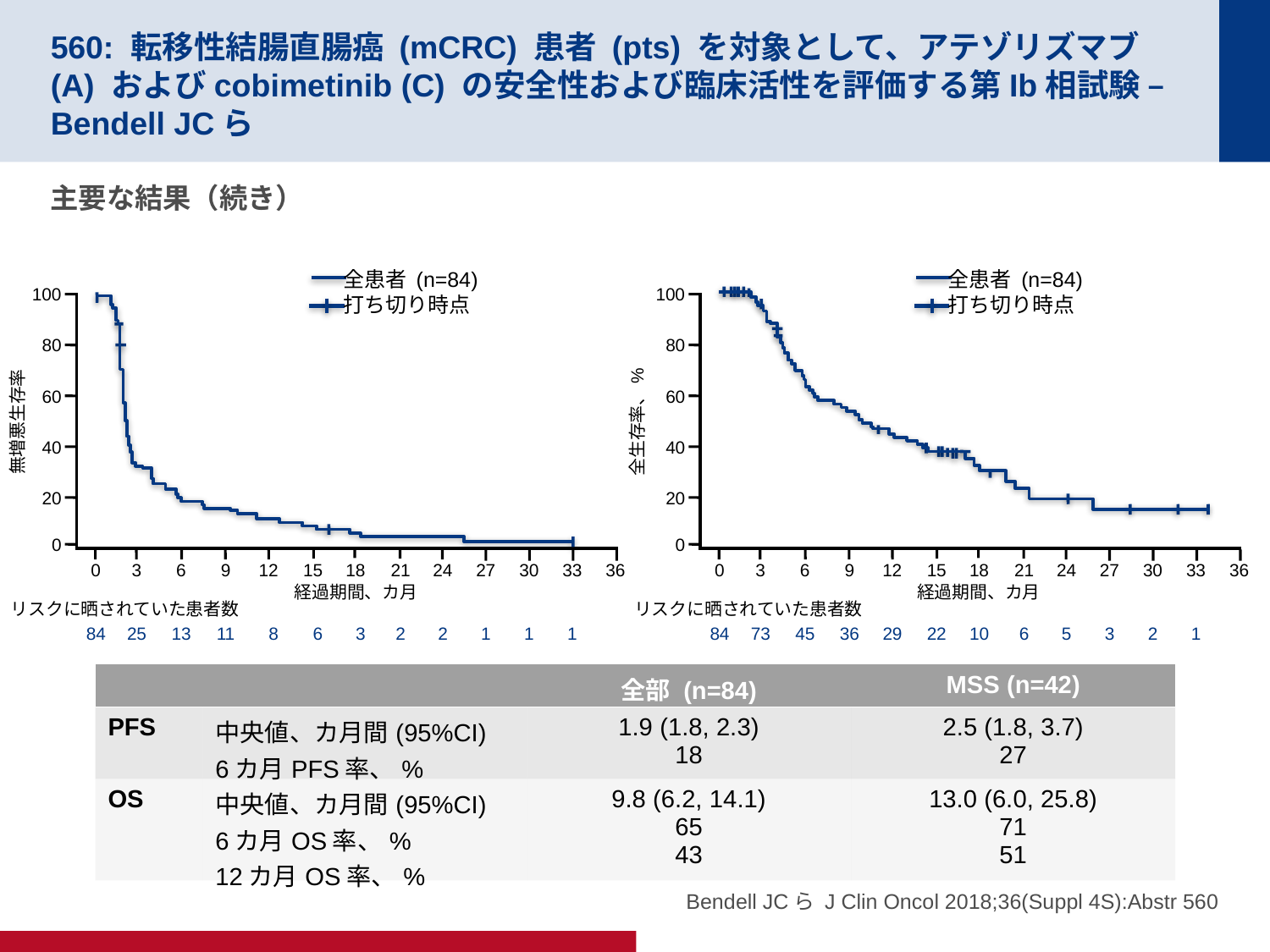

# 560: 転移性結腸直腸癌 (mCRC) 患者 (pts) を対象として、アテゾリズマブ (A) およびcobimetinib (C) の安全性および臨床活性を評価する第Ib相試験 – Bendell JCら
主要な結果（続き）
全患者 (n=84)
打ち切り時点
全患者 (n=84)
打ち切り時点
100

80
60
無増悪生存率
40
20
0
3

25
6

13
9

11
12

8
15

6
18

3
21

2
24

2
27

1
30

1
33

1
36

0

84

経過期間、カ月
リスクに晒されていた患者数
100

80
60
全生存率、%
40
20
0
3

73
6

45
9

36
12

29
15

22
18

10
21

6
24

5
27

3
30

2
33

1
36

0

84

経過期間、カ月
リスクに晒されていた患者数

|  |  | 全部 (n=84) | MSS (n=42) |
| --- | --- | --- | --- |
| PFS | 中央値、カ月間(95%CI) 6カ月PFS率、% | 1.9 (1.8, 2.3) 18 | 2.5 (1.8, 3.7) 27 |
| OS | 中央値、カ月間(95%CI) 6カ月OS率、% 12カ月OS率、% | 9.8 (6.2, 14.1) 65 43 | 13.0 (6.0, 25.8) 71 51 |
Bendell JCら J Clin Oncol 2018;36(Suppl 4S):Abstr 560